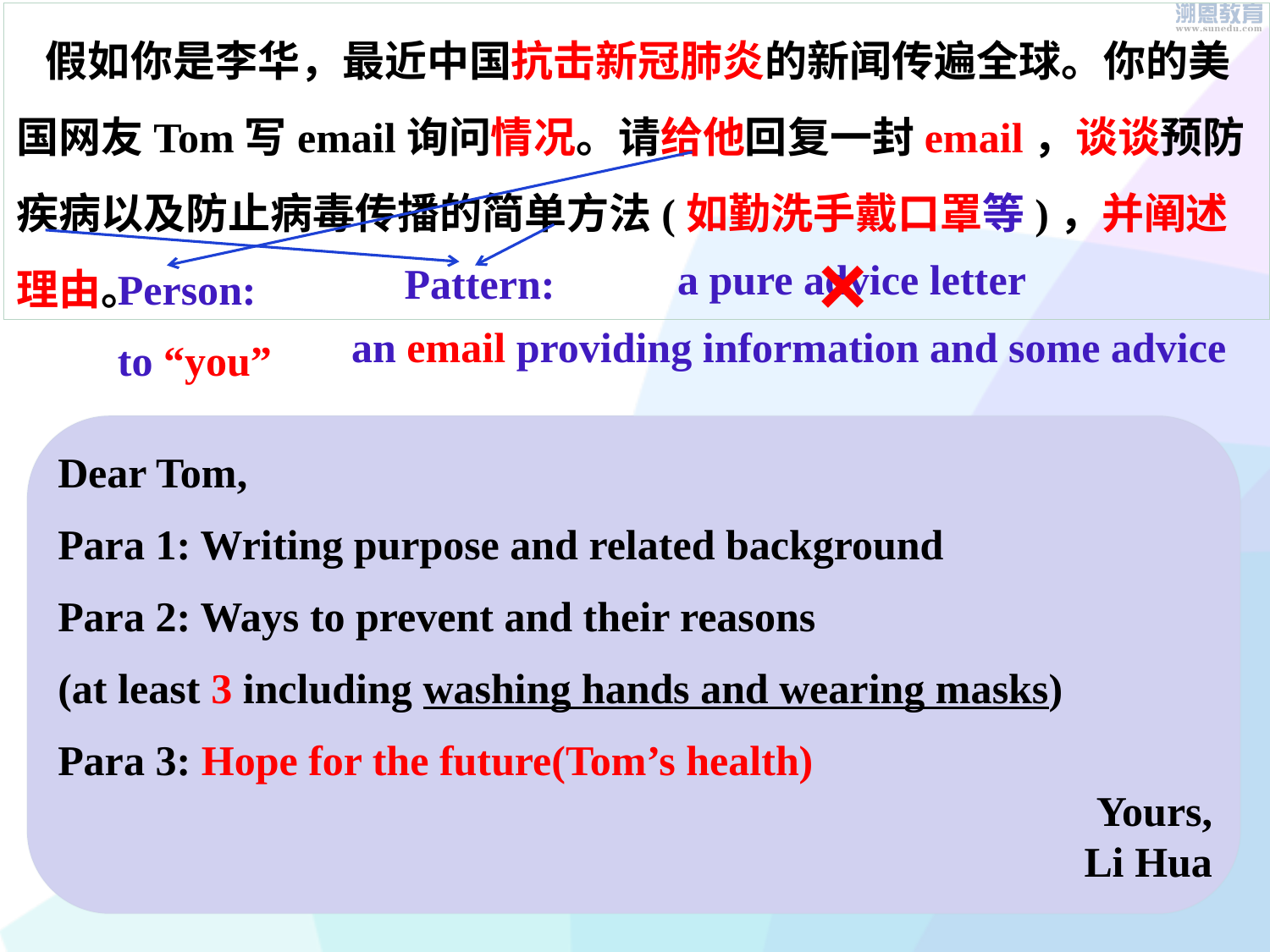

假如你是李华，最近中国抗击新冠肺炎的新闻传遍全球。你的美国网友Tom写email询问情况。请给他回复一封email，谈谈预防疾病以及防止病毒传播的简单方法(如勤洗手戴口罩等)，并阐述理由。
×
a pure advice letter
Pattern:
Person:
to “you”
 an email providing information and some advice

Dear Tom,
Para 1: Writing purpose and related background
Para 2: Ways to prevent and their reasons
(at least 3 including washing hands and wearing masks)
Para 3: Hope for the future(Tom’s health)
Yours,
Li Hua